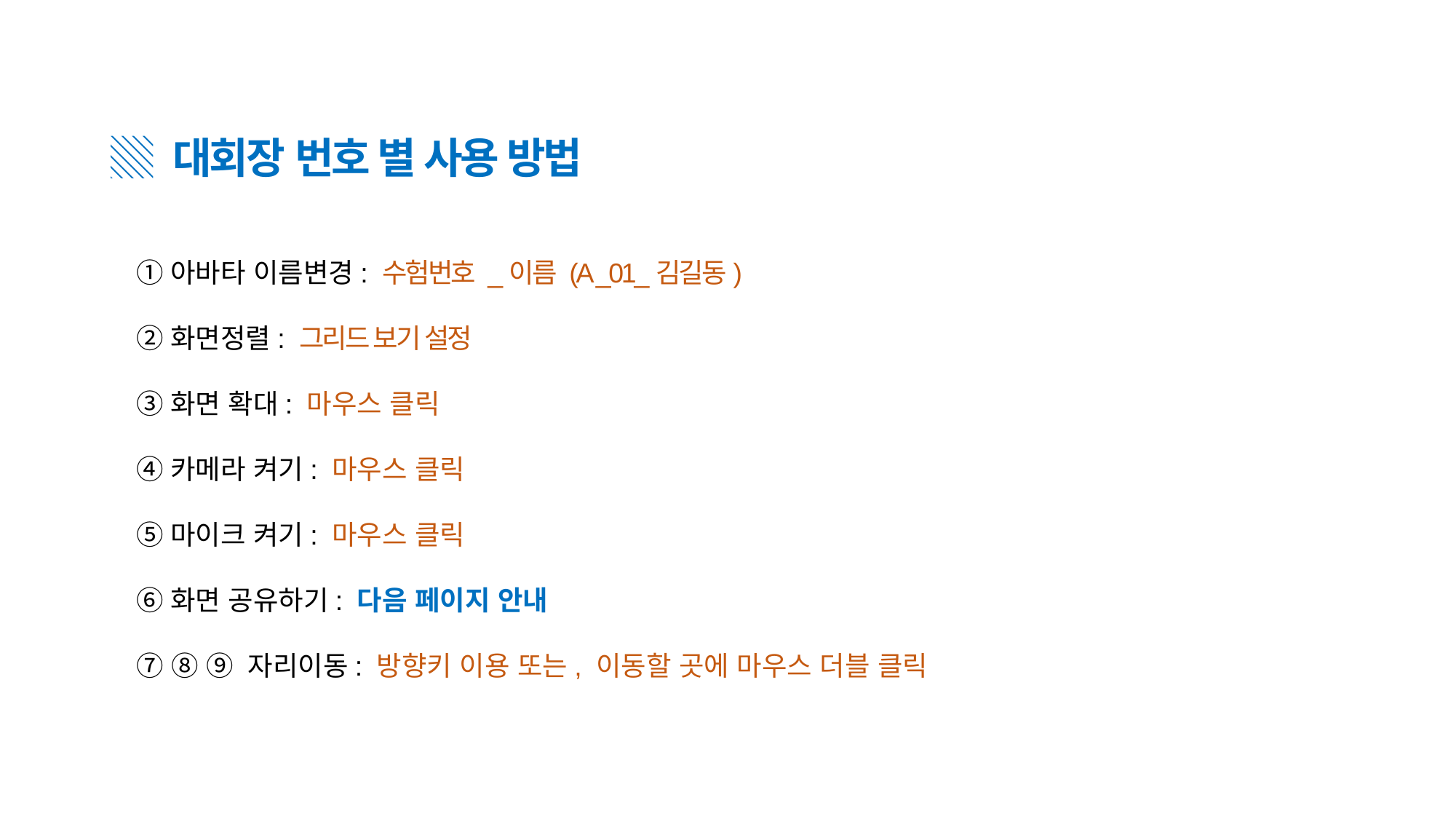

▒ 대회장 번호 별 사용 방법
①아바타 이름변경: 수험번호 _이름 (A _01_김길동)
②화면정렬: 그리드 보기 설정

③화면 확대: 마우스 클릭

④카메라 켜기: 마우스 클릭
⑤마이크 켜기: 마우스 클릭
⑥화면 공유하기: 다음 페이지 안내
⑦ ⑧ ⑨ 자리이동: 방향키 이용 또는, 이동할 곳에 마우스 더블 클릭